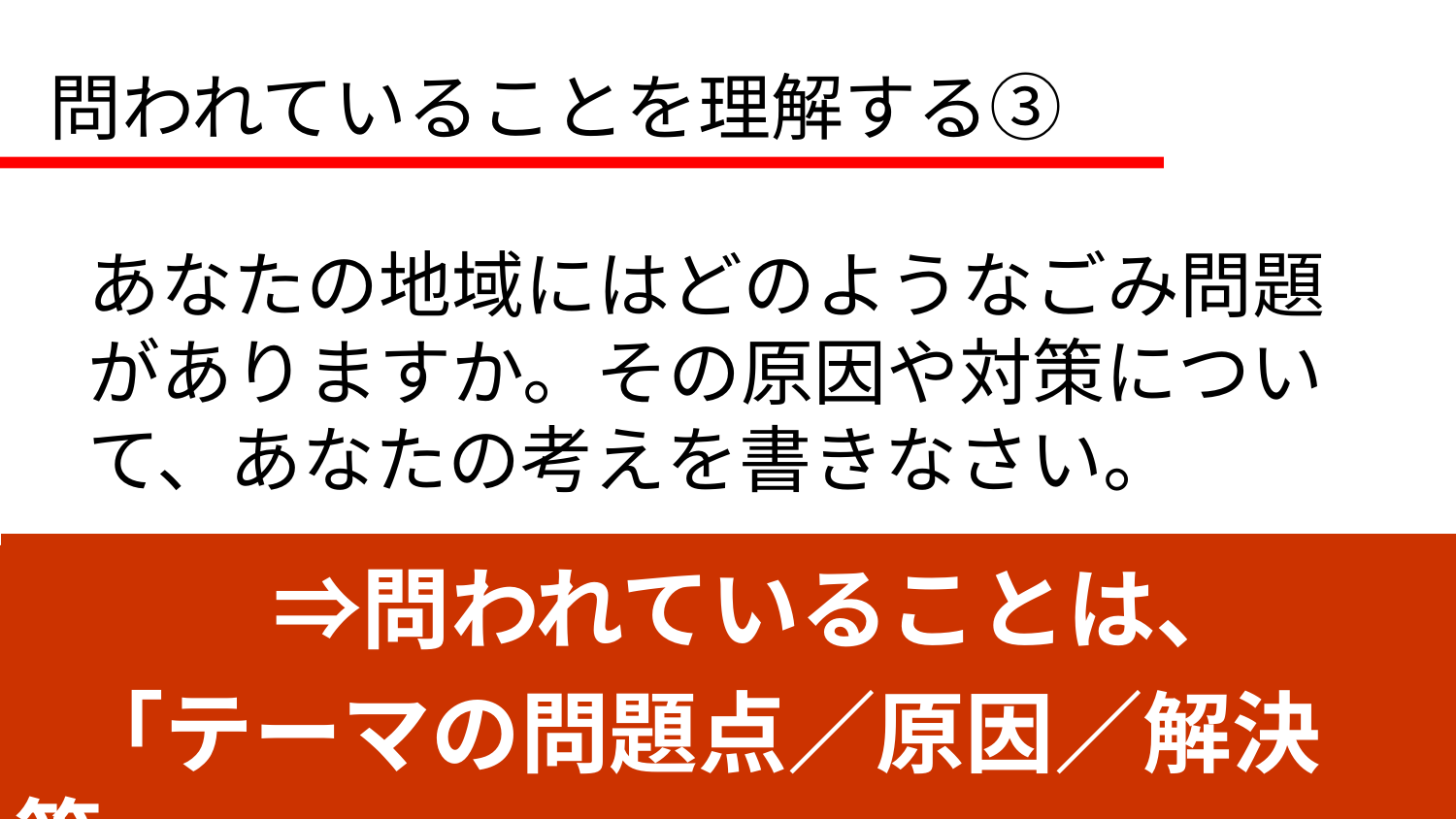

問われていることを理解する③

あなたの地域にはどのようなごみ問題がありますか。その原因や対策について、あなたの考えを書きなさい。

　　　　⇒問われていることは、
  「テーマの問題点／原因／解決策」